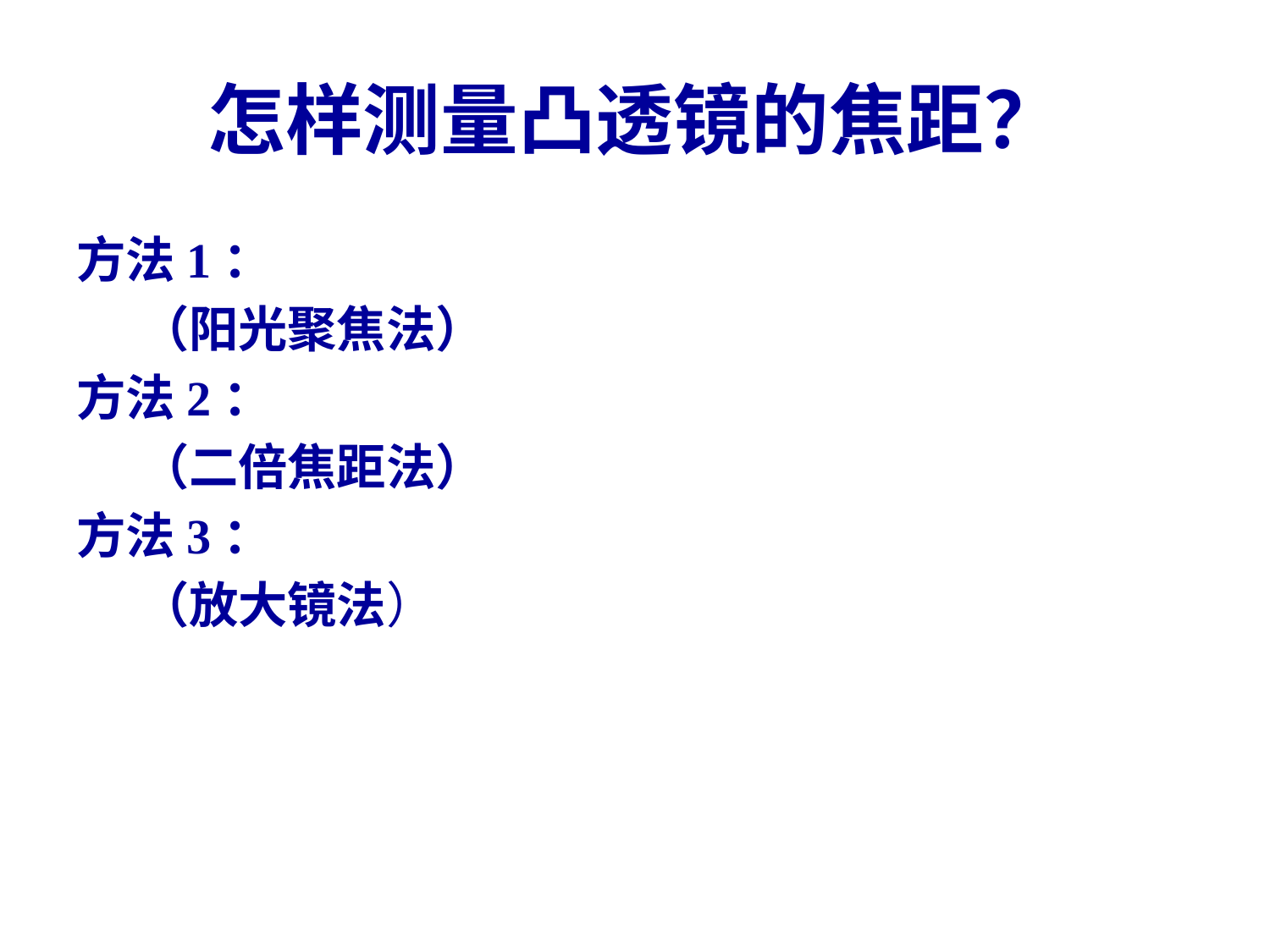

# 怎样测量凸透镜的焦距？
方法1：
（阳光聚焦法）
方法2：
（二倍焦距法）
方法3：
（放大镜法）